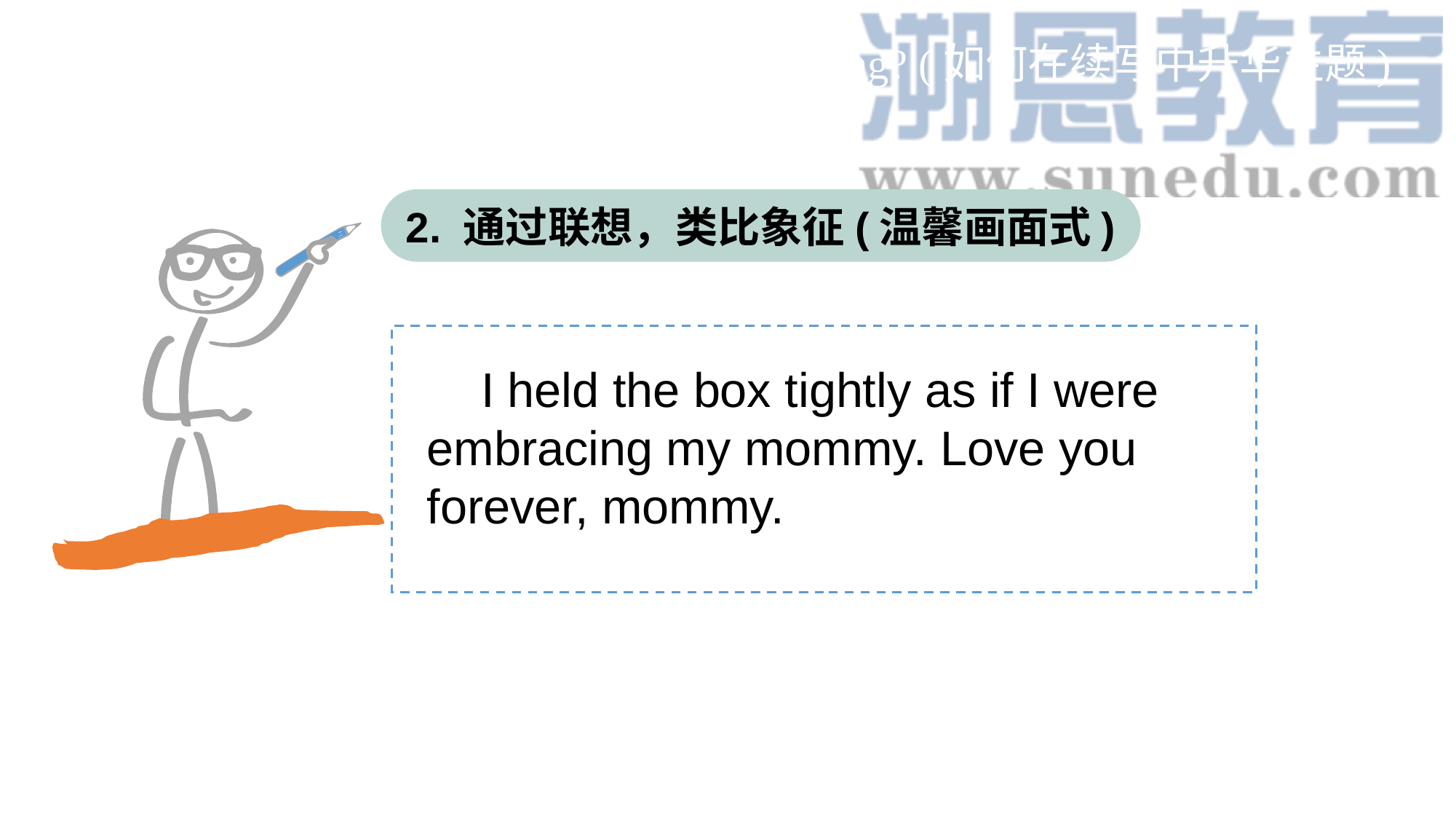

How to convey the theme in continuation writing? (如何在续写中升华主题)
2. 通过联想，类比象征(温馨画面式)

I
    I held the box tightly as if I were
embracing my mommy. Love you
forever, mommy.